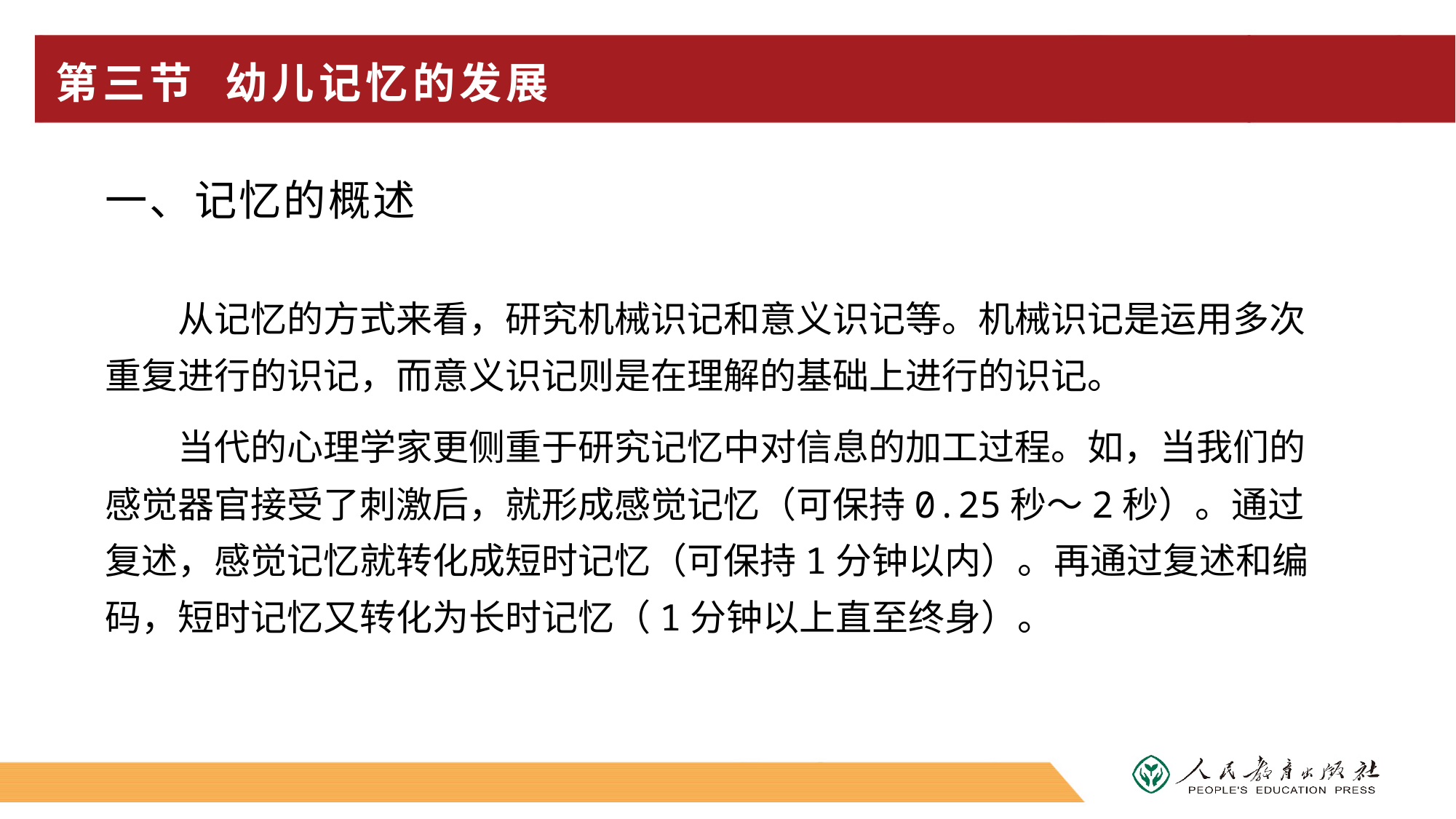

# 第三节  幼儿记忆的发展
一、记忆的概述
从记忆的方式来看，研究机械识记和意义识记等。机械识记是运用多次重复进行的识记，而意义识记则是在理解的基础上进行的识记。
当代的心理学家更侧重于研究记忆中对信息的加工过程。如，当我们的感觉器官接受了刺激后，就形成感觉记忆（可保持0.25秒〜2秒）。通过复述，感觉记忆就转化成短时记忆（可保持1分钟以内）。再通过复述和编码，短时记忆又转化为长时记忆（1分钟以上直至终身）。